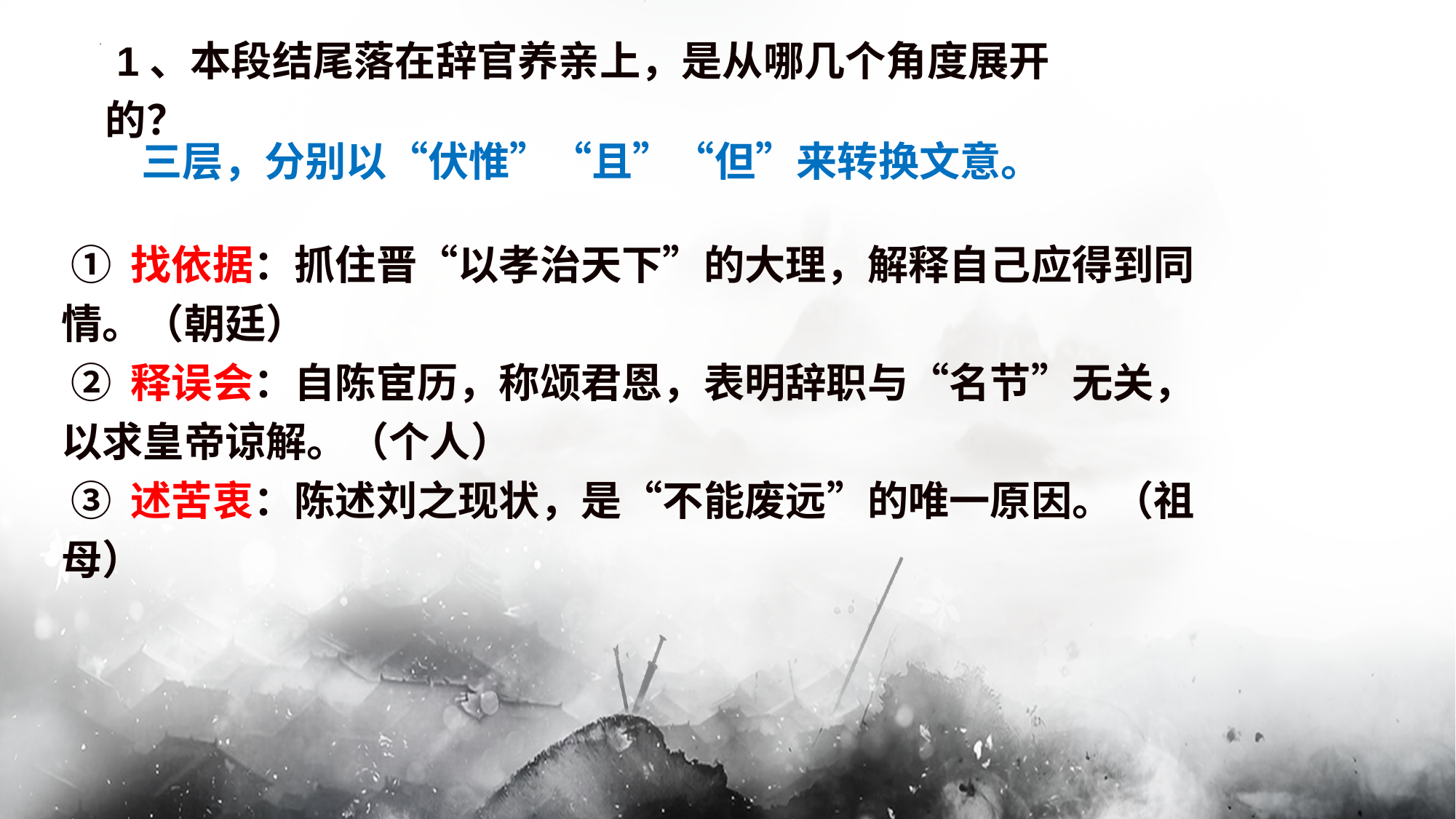

1、本段结尾落在辞官养亲上，是从哪几个角度展开的？
三层，分别以“伏惟”“且”“但”来转换文意。
 ① 找依据：抓住晋“以孝治天下”的大理，解释自己应得到同情。（朝廷）
 ② 释误会：自陈宦历，称颂君恩，表明辞职与“名节”无关，以求皇帝谅解。（个人）
 ③ 述苦衷：陈述刘之现状，是“不能废远”的唯一原因。（祖母）